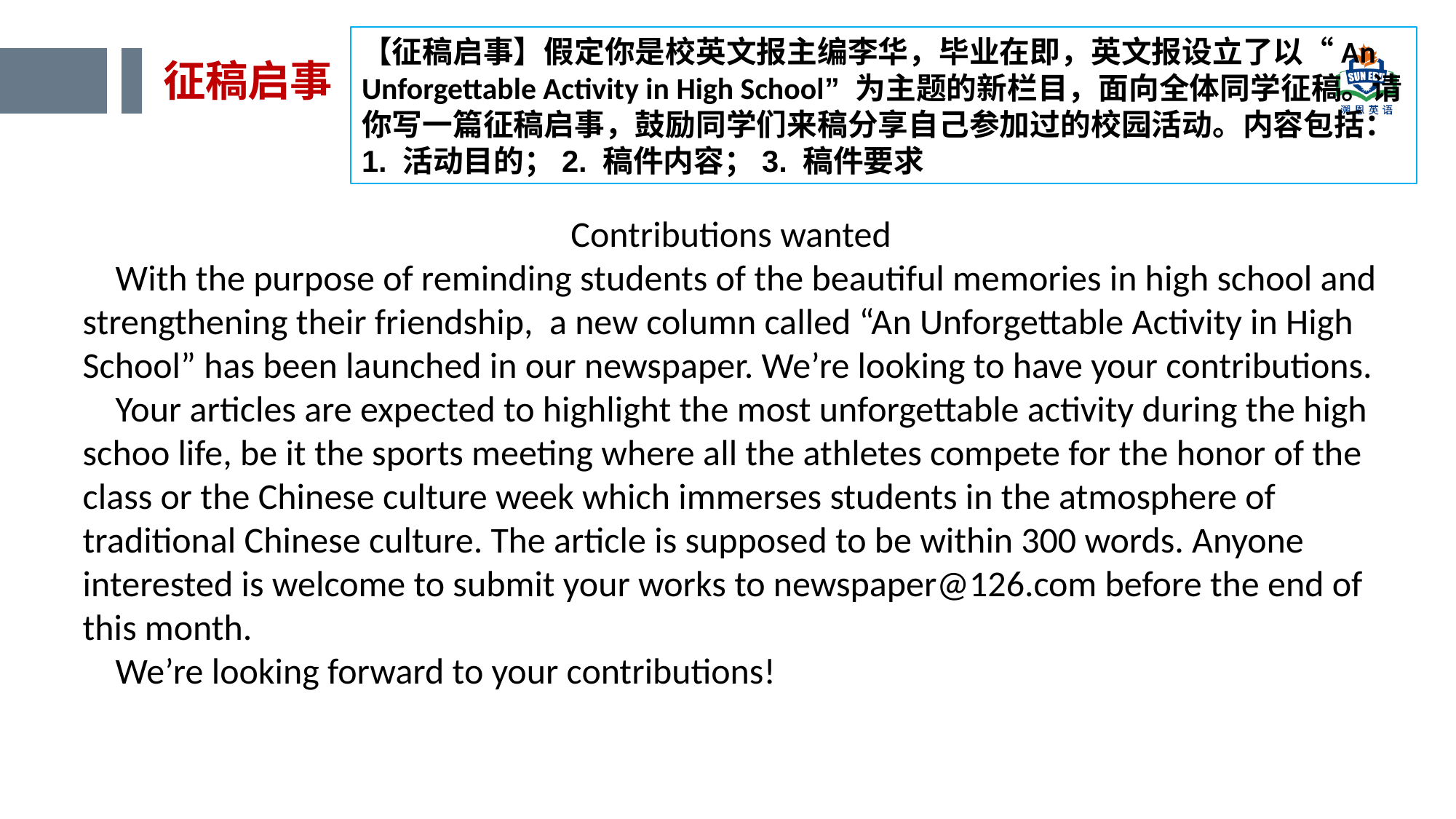

【征稿启事】假定你是校英文报主编李华，毕业在即，英文报设立了以“An Unforgettable Activity in High School” 为主题的新栏目，面向全体同学征稿。请你写一篇征稿启事，鼓励同学们来稿分享自己参加过的校园活动。内容包括：1. 活动目的；2. 稿件内容；3. 稿件要求

征稿启事
Contributions wanted
    With the purpose of reminding students of the beautiful memories in high school and strengthening their friendship,  a new column called “An Unforgettable Activity in High School” has been launched in our newspaper. We’re looking to have your contributions.
    Your articles are expected to highlight the most unforgettable activity during the high schoo life, be it the sports meeting where all the athletes compete for the honor of the class or the Chinese culture week which immerses students in the atmosphere of traditional Chinese culture. The article is supposed to be within 300 words. Anyone interested is welcome to submit your works to newspaper@126.com before the end of this month.
    We’re looking forward to your contributions!

添加标题
15